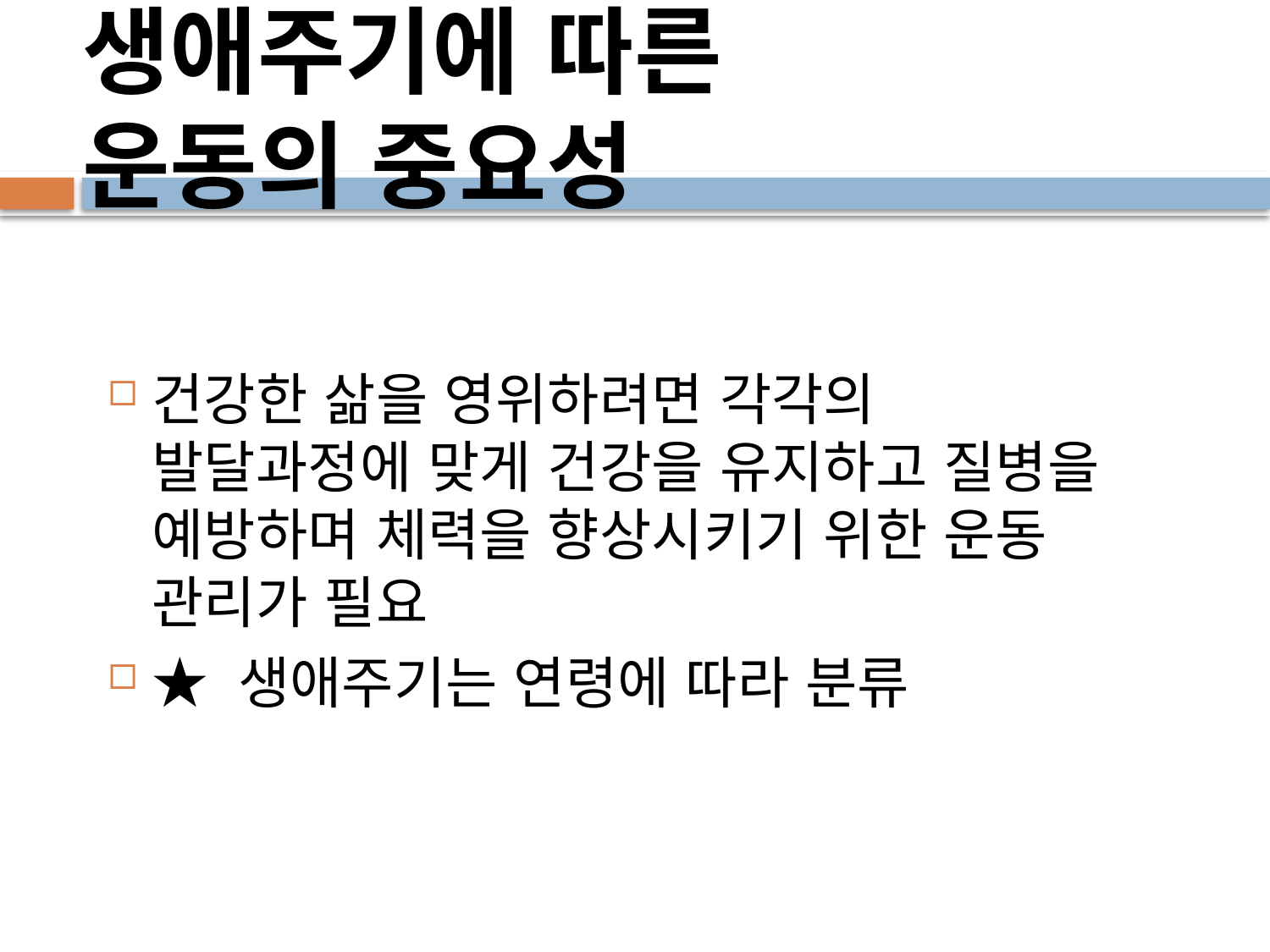

# 생애주기에 따른 운동의 중요성

건강한 삶을 영위하려면 각각의 발달과정에 맞게 건강을 유지하고 질병을 예방하며 체력을 향상시키기 위한 운동 관리가 필요
★ 생애주기는 연령에 따라 분류